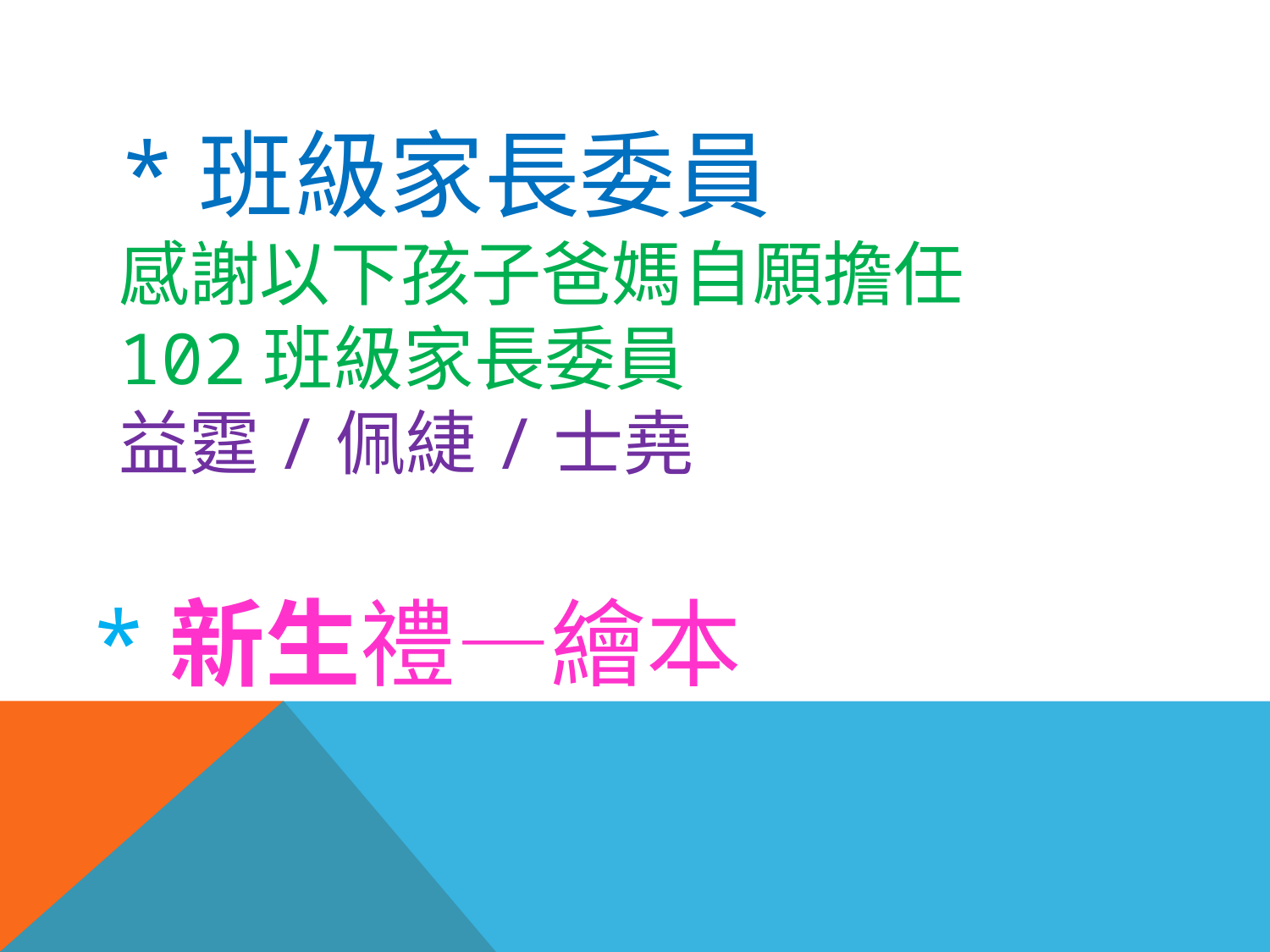

# *班級家長委員 感謝以下孩子爸媽自願擔任 102班級家長委員 益霆/佩緁/士堯
*新生禮—繪本